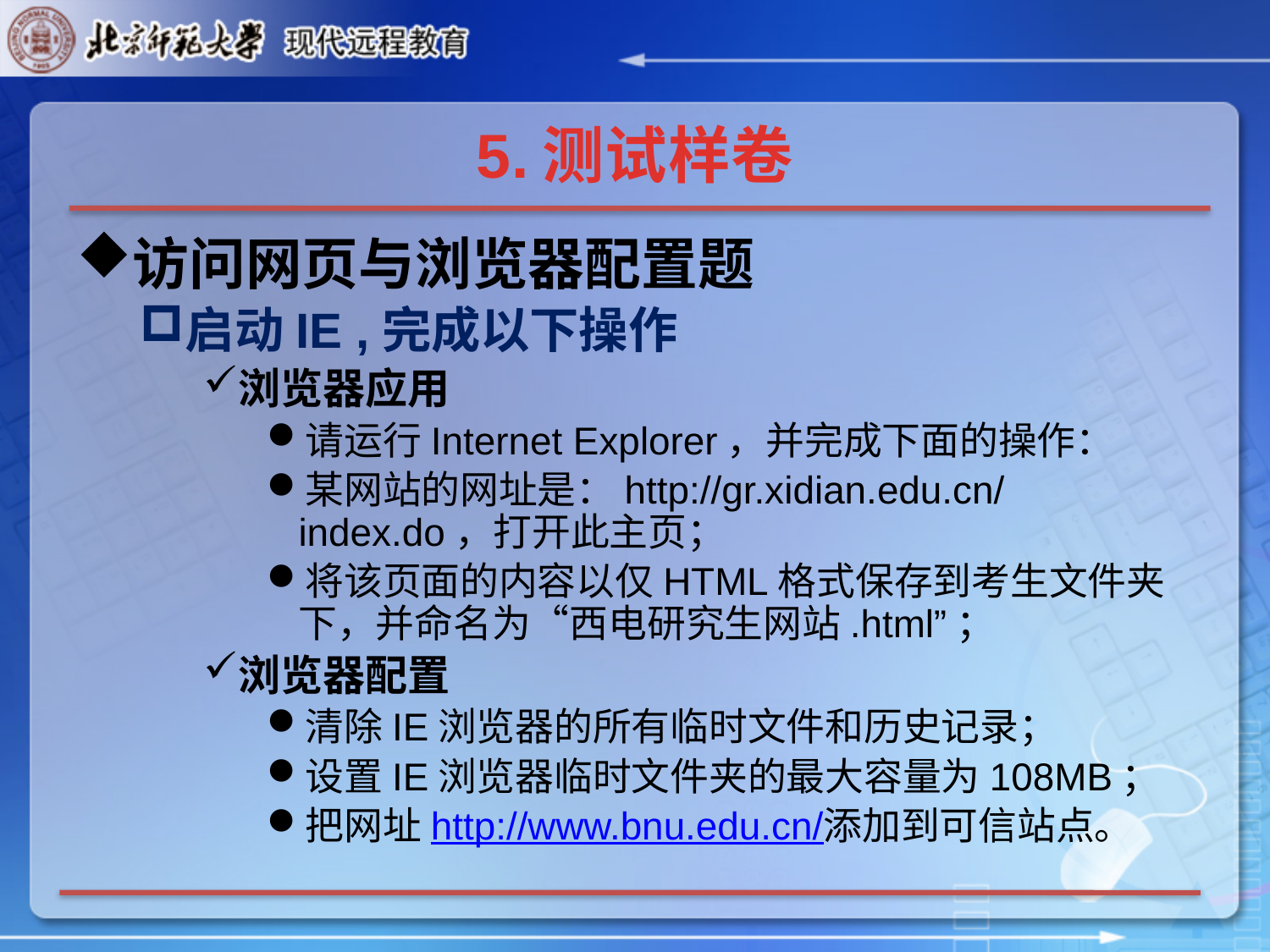

# 5.测试样卷
访问网页与浏览器配置题
启动IE ,完成以下操作
浏览器应用
请运行Internet Explorer，并完成下面的操作：
某网站的网址是：http://gr.xidian.edu.cn/index.do，打开此主页；
将该页面的内容以仅HTML格式保存到考生文件夹下，并命名为“西电研究生网站.html”；
浏览器配置
清除IE浏览器的所有临时文件和历史记录；
设置IE浏览器临时文件夹的最大容量为108MB；
把网址http://www.bnu.edu.cn/添加到可信站点。